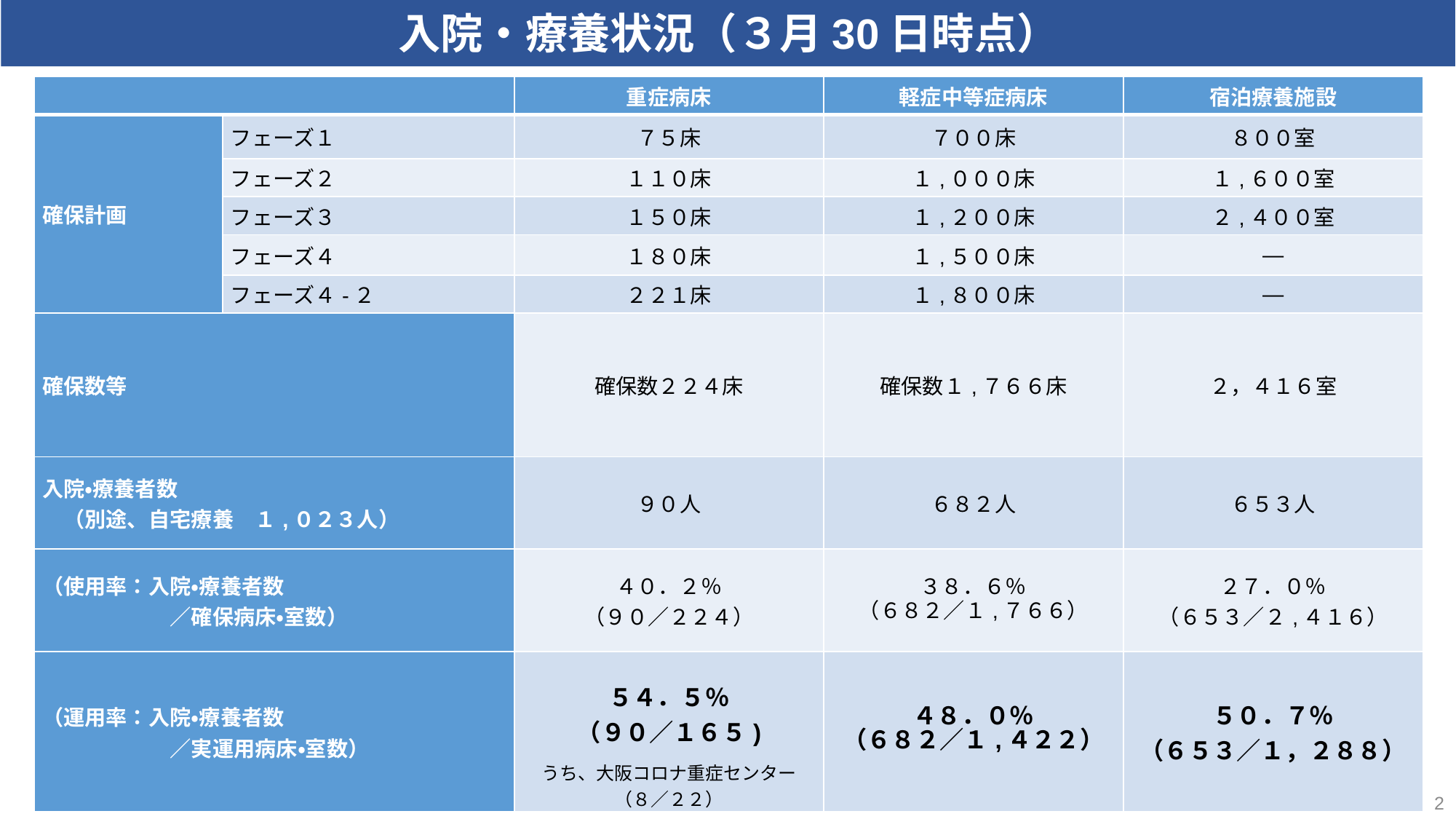

入院・療養状況（３月30日時点）
|  |  | 重症病床 | 軽症中等症病床 | 宿泊療養施設 |
| --- | --- | --- | --- | --- |
| 確保計画 | フェーズ１ | ７５床 | ７００床 | ８００室 |
|  | フェーズ２ | １１０床 | １,０００床 | １,６００室 |
|  | フェーズ３ | １５０床 | １,２００床 | ２,４００室 |
|  | フェーズ４ | １８０床 | １,５００床 | ― |
|  | フェーズ４-２ | ２２１床 | １,８００床 | ― |
| 確保数等 |  | 確保数２２４床 | 確保数１,７６６床 | ２，４１６室 |
| 入院・療養者数 　（別途、自宅療養　１,０２３人） |  | ９０人 | ６８２人 | ６５３人 |
| （使用率：入院・療養者数 　　　　　　／確保病床・室数） |  | ４０．２％ （９０／２２４） | ３８．６％ （６８２／１,７６６） | ２７．０％ （６５３／２,４１６） |
| （運用率：入院・療養者数 　　　　　　／実運用病床・室数） |  | ５４．５％ （９０／１６５) うち、大阪コロナ重症センター （８／２２） | ４８．０％ （６８２／１,４２２） | ５０．７％ （６５３／１，２８８） |
2